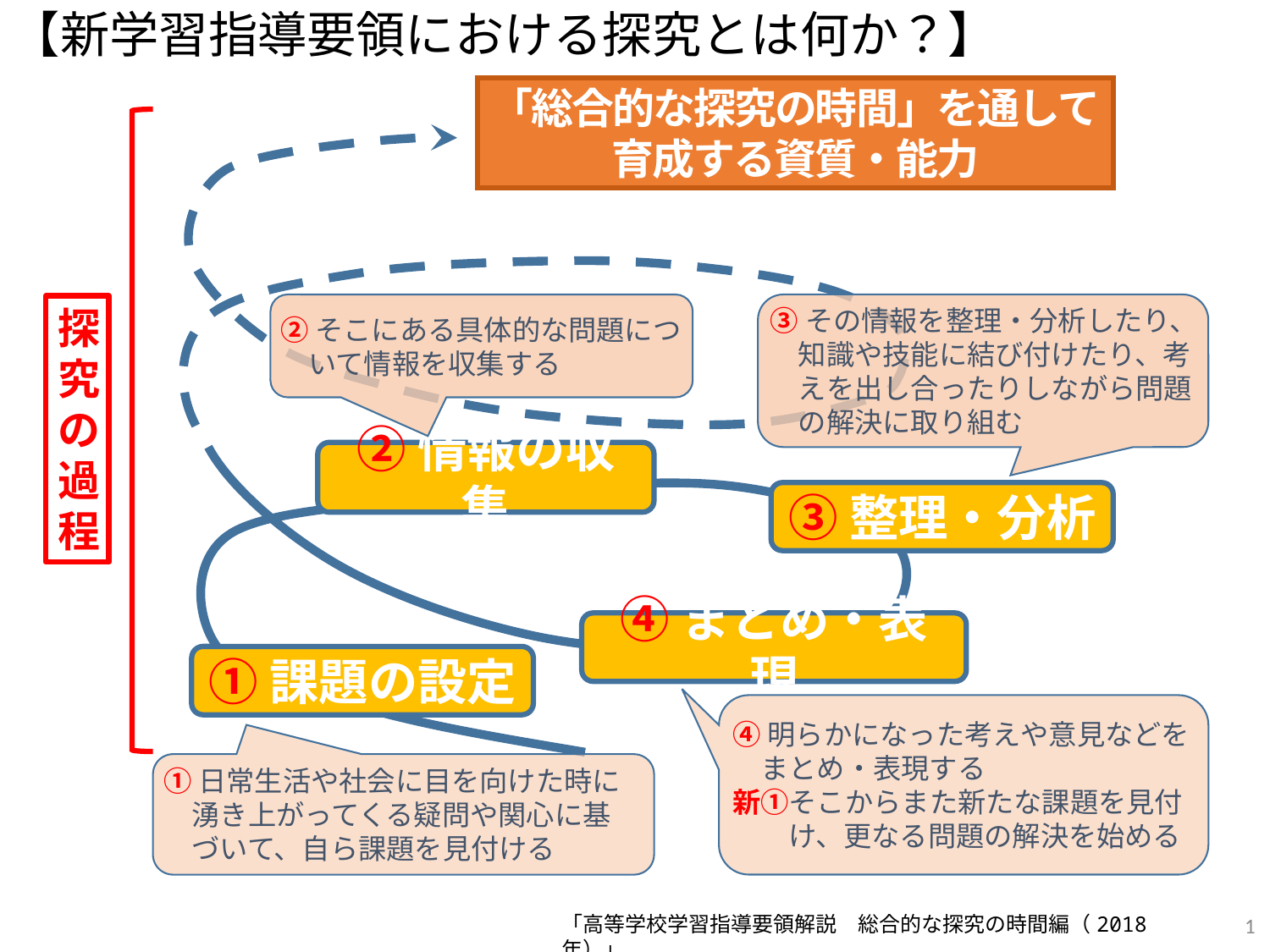

【新学習指導要領における探究とは何か？】
「総合的な探究の時間」を通して
育成する資質・能力

②そこにある具体的な問題につ
　いて情報を収集する
③その情報を整理・分析したり、
　知識や技能に結び付けたり、考
　えを出し合ったりしながら問題
　の解決に取り組む
探究の過程
②情報の収集

③整理・分析
④まとめ・表現
①課題の設定
④明らかになった考えや意見などを
　まとめ・表現する
新①そこからまた新たな課題を見付
　　け、更なる問題の解決を始める
①日常生活や社会に目を向けた時に
　湧き上がってくる疑問や関心に基
　づいて、自ら課題を見付ける
1
「高等学校学習指導要領解説　総合的な探究の時間編（2018年）」